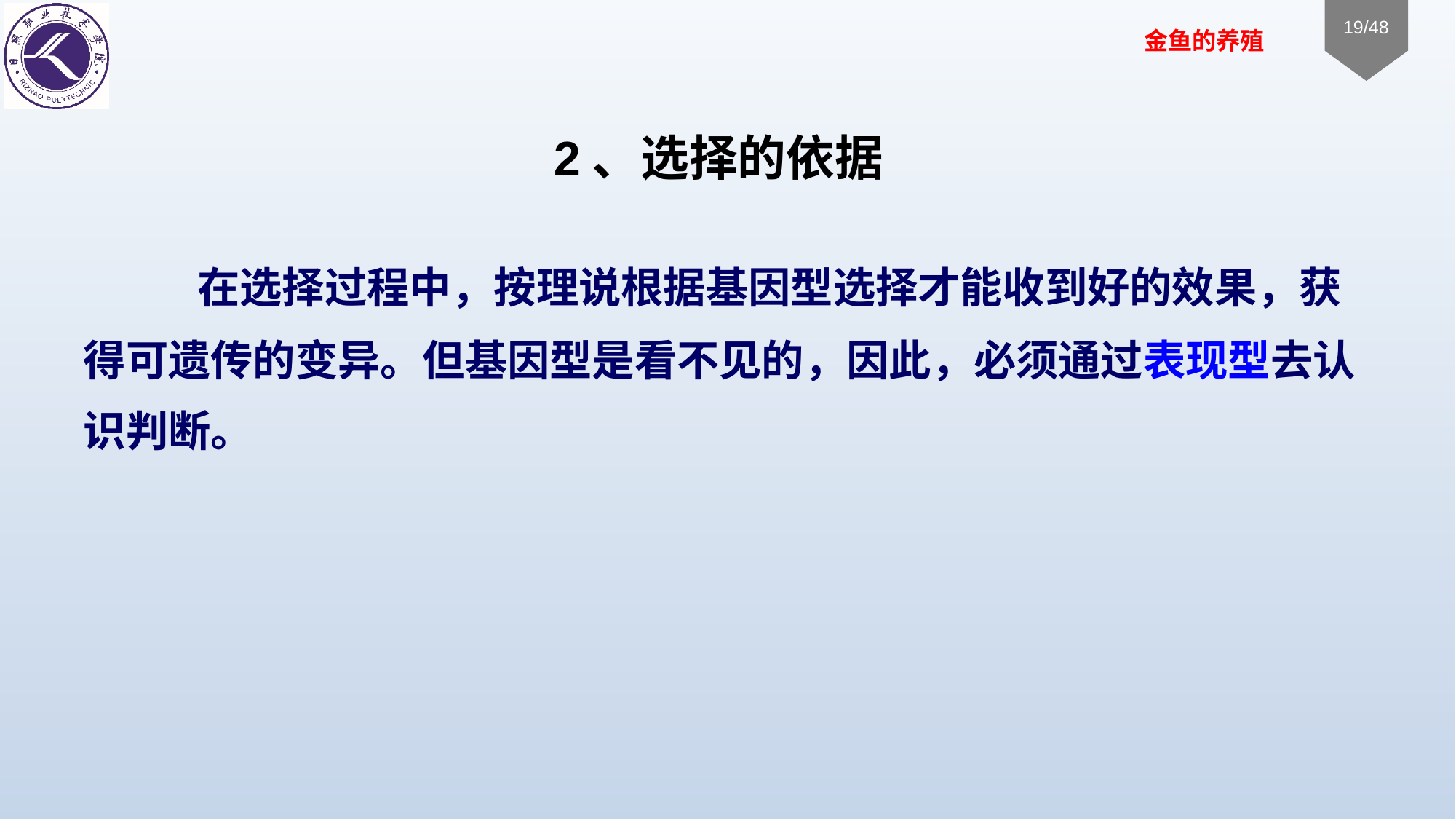

# 2、选择的依据
      在选择过程中，按理说根据基因型选择才能收到好的效果，获得可遗传的变异。但基因型是看不见的，因此，必须通过表现型去认识判断。